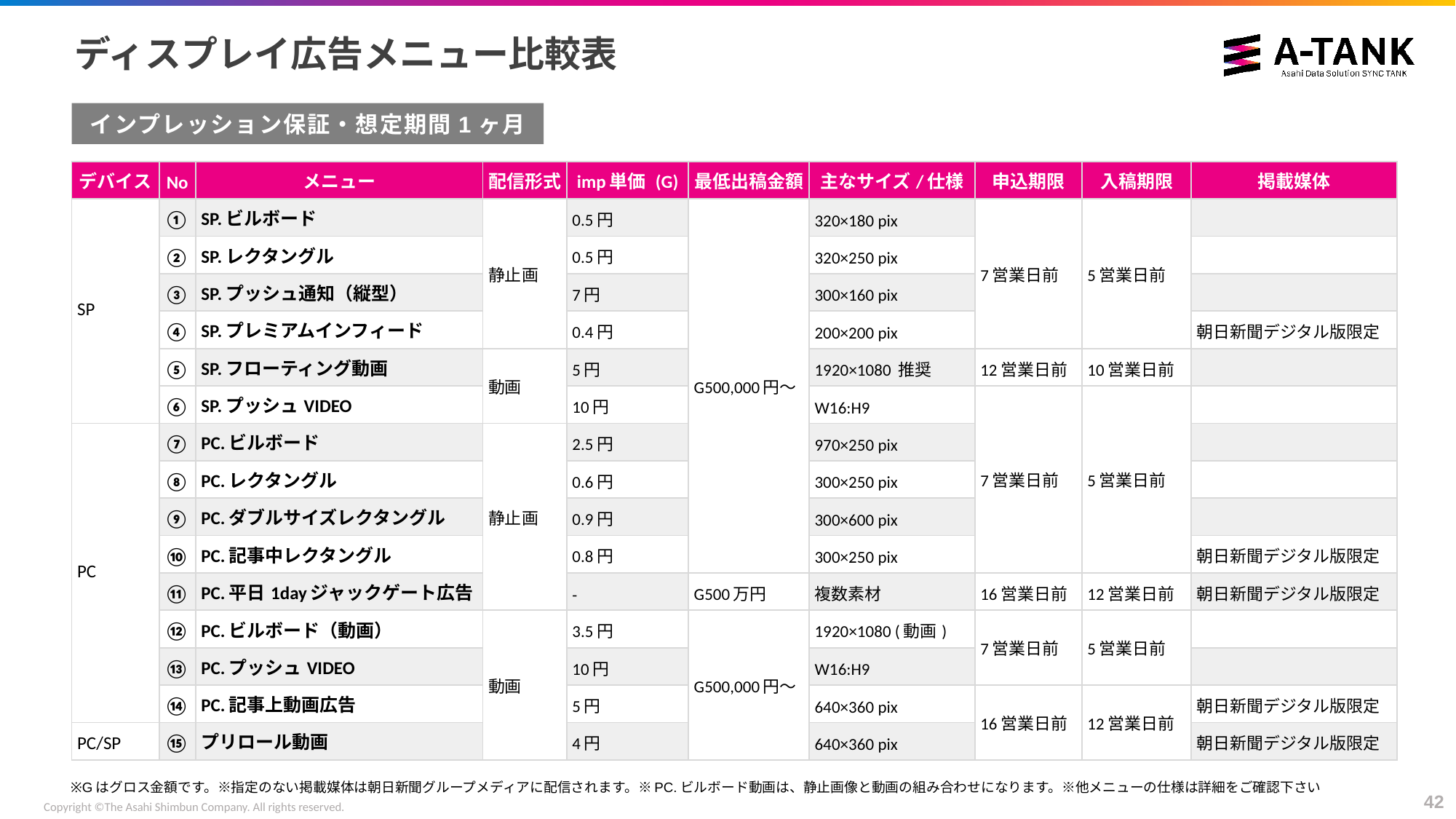

# ディスプレイ広告メニュー比較表
インプレッション保証・想定期間1ヶ月
| デバイス | No | メニュー | 配信形式 | imp単価 (G) | 最低出稿金額 | 主なサイズ/仕様 | 申込期限 | 入稿期限 | 掲載媒体 |
| --- | --- | --- | --- | --- | --- | --- | --- | --- | --- |
| SP | ① | SP.ビルボード | 静止画 | 0.5円 | G500,000円〜 | 320×180 pix | 7営業日前 | 5営業日前 |  |
|  | ② | SP.レクタングル |  | 0.5円 |  | 320×250 pix |  |  |  |
|  | ③ | SP.プッシュ通知（縦型） |  | 7円 |  | 300×160 pix |  |  |  |
|  | ④ | SP.プレミアムインフィード |  | 0.4円 |  | 200×200 pix |  |  | 朝日新聞デジタル版限定 |
|  | ⑤ | SP.フローティング動画 | 動画 | 5円 |  | 1920×1080 推奨 | 12営業日前 | 10営業日前 |  |
|  | ⑥ | SP.プッシュVIDEO |  | 10円 |  | W16:H9 | 7営業日前 | 5営業日前 |  |
| PC | ⑦ | PC.ビルボード | 静止画 | 2.5円 |  | 970×250 pix |  |  |  |
|  | ⑧ | PC.レクタングル |  | 0.6円 |  | 300×250 pix |  |  |  |
|  | ⑨ | PC.ダブルサイズレクタングル |  | 0.9円 |  | 300×600 pix |  |  |  |
|  | ⑩ | PC.記事中レクタングル |  | 0.8円 |  | 300×250 pix |  |  | 朝日新聞デジタル版限定 |
|  | ⑪ | PC.平日1dayジャックゲート広告 |  | - | G500万円 | 複数素材 | 16営業日前 | 12営業日前 | 朝日新聞デジタル版限定 |
|  | ⑫ | PC.ビルボード（動画） | 動画 | 3.5円 | G500,000円〜 | 1920×1080 (動画) | 7営業日前 | 5営業日前 |  |
|  | ⑬ | PC.プッシュVIDEO |  | 10円 |  | W16:H9 |  |  |  |
|  | ⑭ | PC.記事上動画広告 |  | 5円 |  | 640×360 pix | 16営業日前 | 12営業日前 | 朝日新聞デジタル版限定 |
| PC/SP | ⑮ | プリロール動画 |  | 4円 |  | 640×360 pix |  |  | 朝日新聞デジタル版限定 |
※Gはグロス金額です。※指定のない掲載媒体は朝日新聞グループメディアに配信されます。※PC.ビルボード動画は、静止画像と動画の組み合わせになります。※他メニューの仕様は詳細をご確認下さい
42